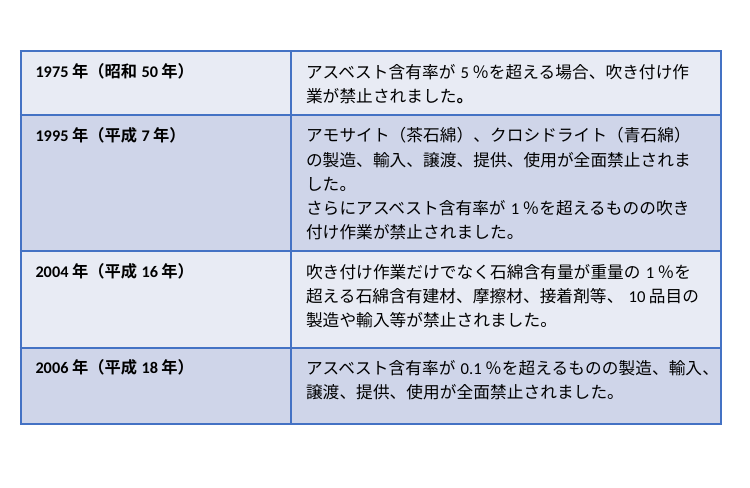

| 1975年（昭和50年） | アスベスト含有率が5％を超える場合、吹き付け作業が禁止されました。 |
| --- | --- |
| 1995年（平成7年） | アモサイト（茶石綿）、クロシドライト（青石綿）の製造、輸入、譲渡、提供、使用が全面禁止されました。 さらにアスベスト含有率が1％を超えるものの吹き付け作業が禁止されました。 |
| 2004年（平成16年） | 吹き付け作業だけでなく石綿含有量が重量の1％を超える石綿含有建材、摩擦材、接着剤等、10品目の製造や輸入等が禁止されました。 |
| 2006年（平成18年） | アスベスト含有率が0.1％を超えるものの製造、輸入、譲渡、提供、使用が全面禁止されました。 |